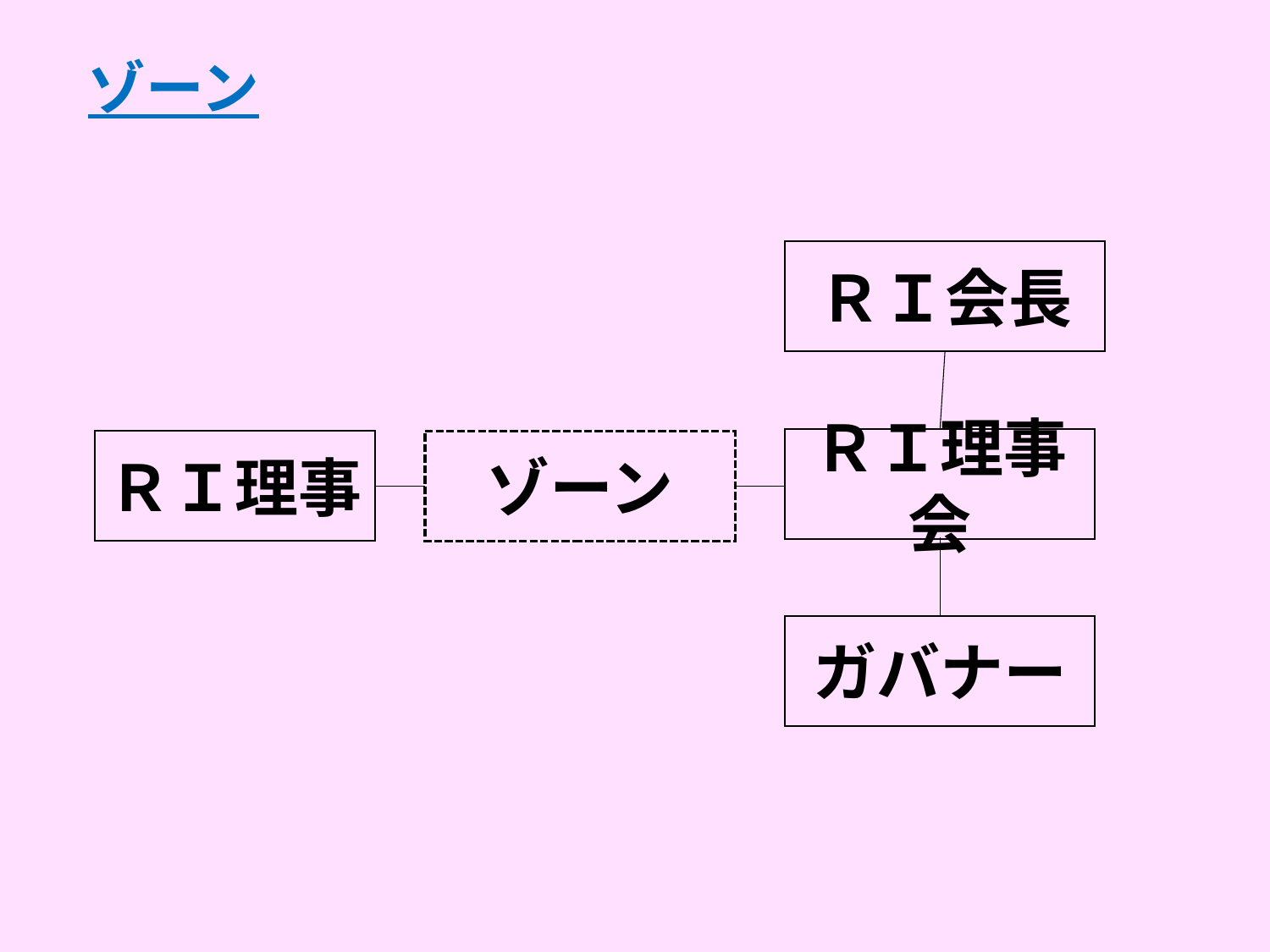

# ゾーン
ＲＩ会長
ＲＩ理事会
ＲＩ理事
ゾーン
ガバナー